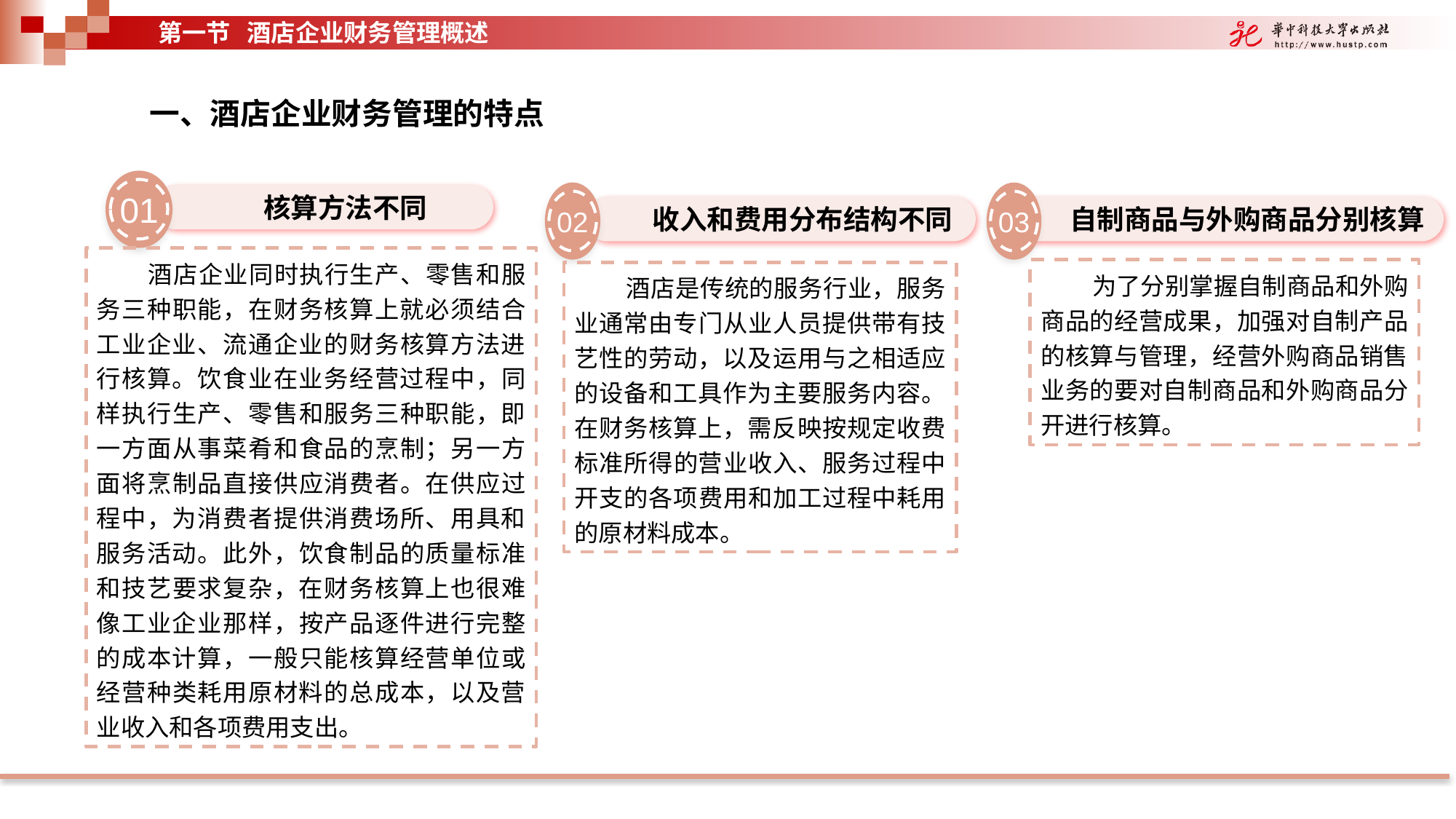

第一节   酒店企业财务管理概述
一、酒店企业财务管理的特点

01
01
核算方法不同
0
酒店企业同时执行生产、零售和服务三种职能，在财务核算上就必须结合工业企业、流通企业的财务核算方法进行核算。饮食业在业务经营过程中，同样执行生产、零售和服务三种职能，即一方面从事菜肴和食品的烹制；另一方面将烹制品直接供应消费者。在供应过程中，为消费者提供消费场所、用具和服务活动。此外，饮食制品的质量标准和技艺要求复杂，在财务核算上也很难像工业企业那样，按产品逐件进行完整的成本计算，一般只能核算经营单位或经营种类耗用原材料的总成本，以及营业收入和各项费用支出。

02
01
收入和费用分布结构不同
0
酒店是传统的服务行业，服务业通常由专门从业人员提供带有技艺性的劳动，以及运用与之相适应的设备和工具作为主要服务内容。在财务核算上，需反映按规定收费标准所得的营业收入、服务过程中开支的各项费用和加工过程中耗用的原材料成本。

03
01
自制商品与外购商品分别核算
0
为了分别掌握自制商品和外购商品的经营成果，加强对自制产品的核算与管理，经营外购商品销售业务的要对自制商品和外购商品分开进行核算。